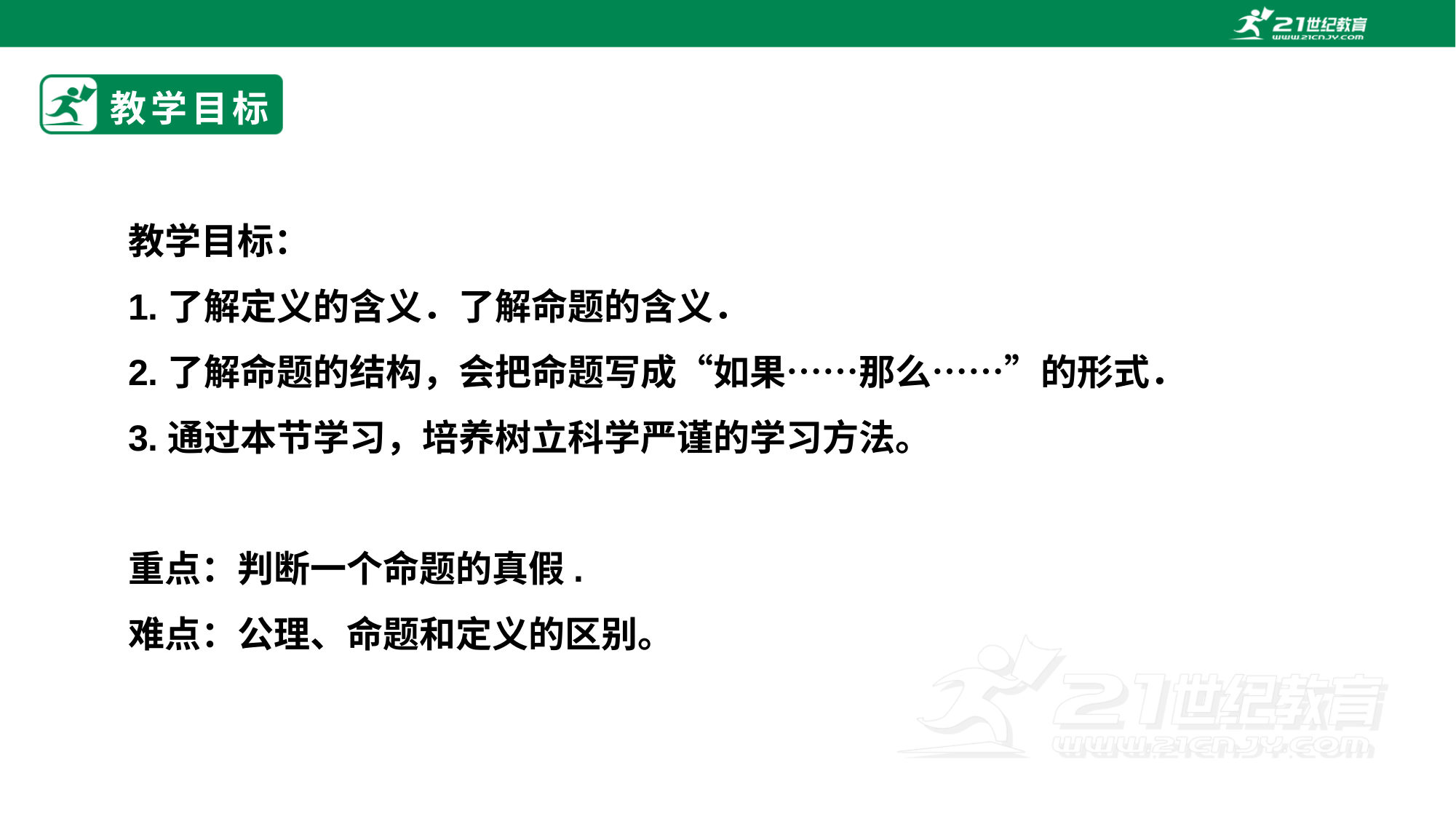

# 教学目标
教学目标：
1.了解定义的含义．了解命题的含义．
2.了解命题的结构，会把命题写成“如果……那么……”的形式．
3.通过本节学习，培养树立科学严谨的学习方法。

重点：判断一个命题的真假.
难点：公理、命题和定义的区别。